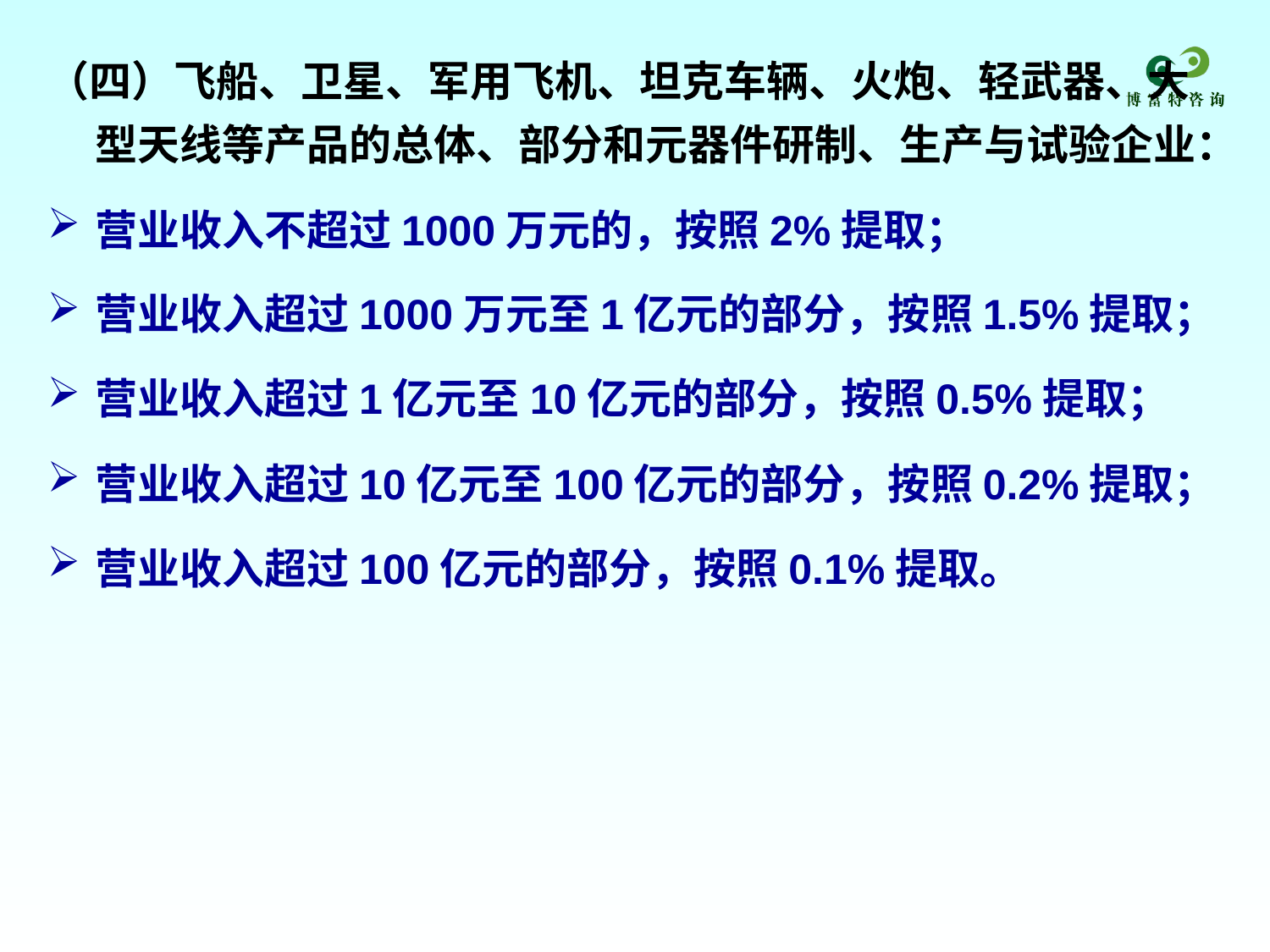

（四）飞船、卫星、军用飞机、坦克车辆、火炮、轻武器、大型天线等产品的总体、部分和元器件研制、生产与试验企业：
营业收入不超过1000万元的，按照2%提取；
营业收入超过1000万元至1亿元的部分，按照1.5%提取；
营业收入超过1亿元至10亿元的部分，按照0.5%提取；
营业收入超过10亿元至100亿元的部分，按照0.2%提取；
营业收入超过100亿元的部分，按照0.1%提取。